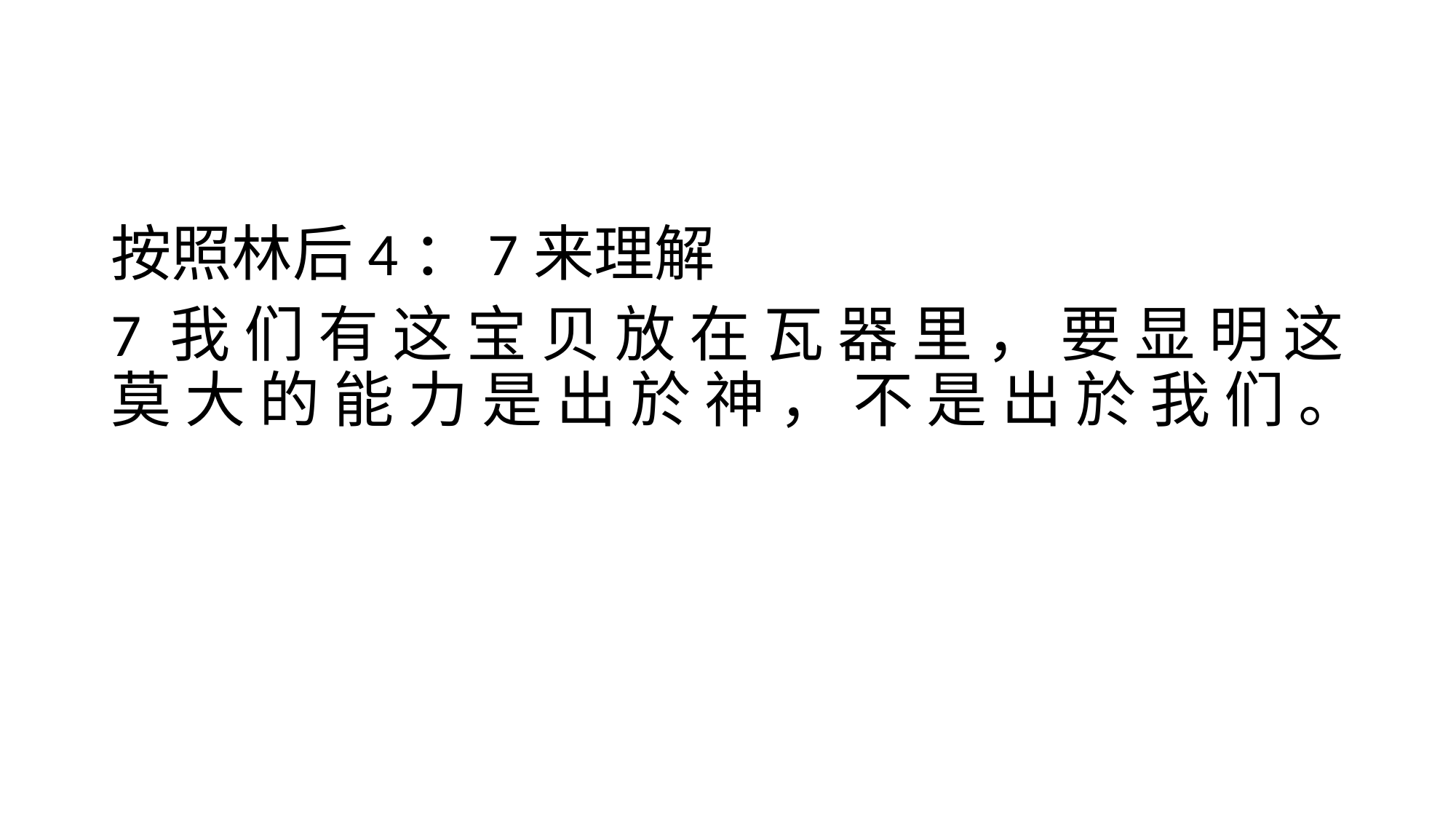

#
按照林后4：7来理解
7 我 们 有 这 宝 贝 放 在 瓦 器 里 ， 要 显 明 这 莫 大 的 能 力 是 出 於 神 ， 不 是 出 於 我 们 。